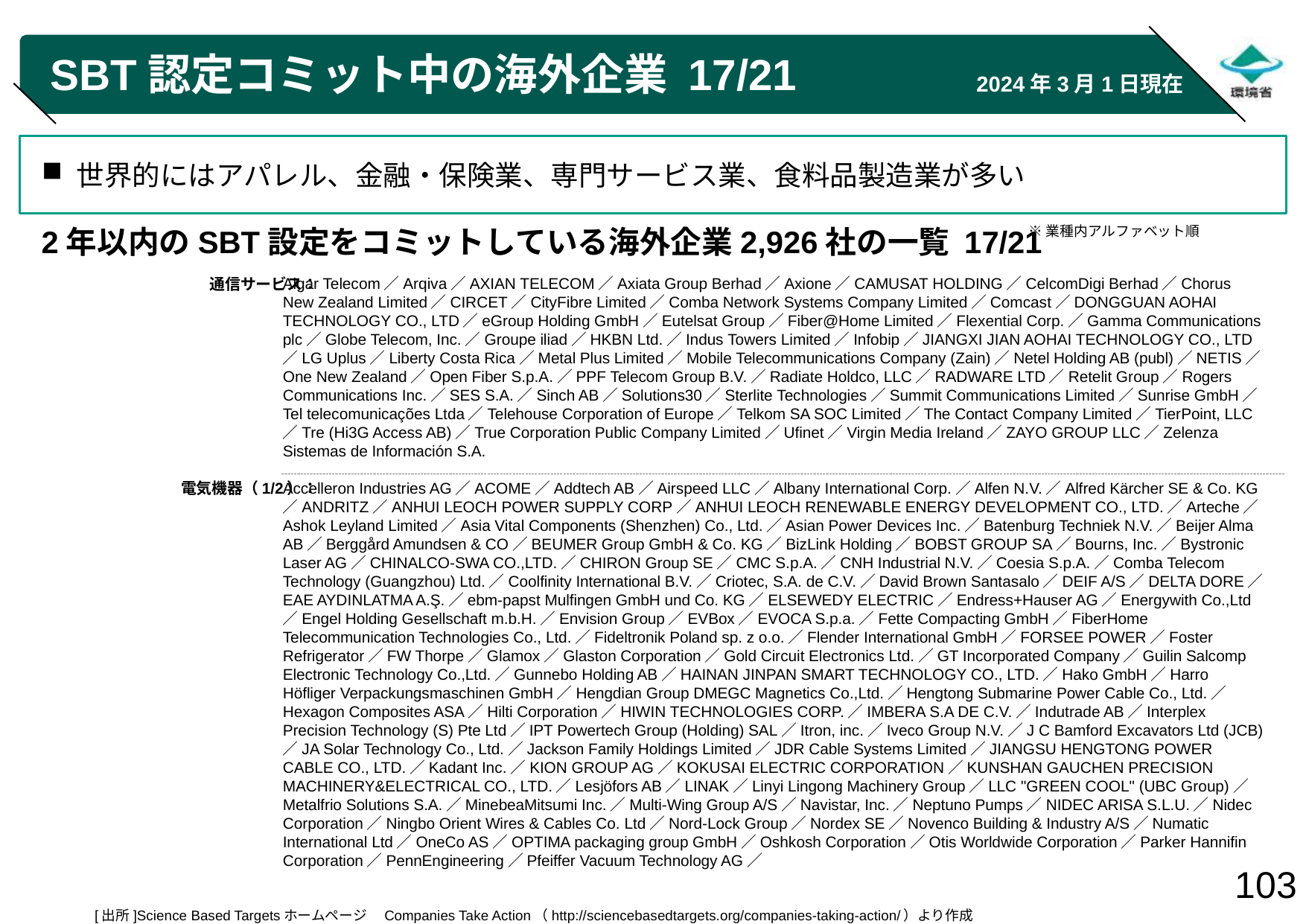

# SBT認定コミット中の海外企業 17/21
2024年3月1日現在
世界的にはアパレル、金融・保険業、専門サービス業、食料品製造業が多い
※業種内アルファベット順
2年以内のSBT設定をコミットしている海外企業2,926社の一覧 17/21
通信サービス：

電気機器（1/2）：

Algar Telecom／Arqiva／AXIAN TELECOM／Axiata Group Berhad／Axione／CAMUSAT HOLDING／CelcomDigi Berhad／Chorus New Zealand Limited／CIRCET／CityFibre Limited／Comba Network Systems Company Limited／Comcast／DONGGUAN AOHAI TECHNOLOGY CO., LTD／eGroup Holding GmbH／Eutelsat Group／Fiber@Home Limited／Flexential Corp.／Gamma Communications plc／Globe Telecom, Inc.／Groupe iliad／HKBN Ltd.／Indus Towers Limited／Infobip／JIANGXI JIAN AOHAI TECHNOLOGY CO., LTD／LG Uplus／Liberty Costa Rica／Metal Plus Limited／Mobile Telecommunications Company (Zain)／Netel Holding AB (publ)／NETIS／One New Zealand／Open Fiber S.p.A.／PPF Telecom Group B.V.／Radiate Holdco, LLC／RADWARE LTD／Retelit Group／Rogers Communications Inc.／SES S.A.／Sinch AB／Solutions30／Sterlite Technologies／Summit Communications Limited／Sunrise GmbH／Tel telecomunicações Ltda／Telehouse Corporation of Europe／Telkom SA SOC Limited／The Contact Company Limited／TierPoint, LLC／Tre (Hi3G Access AB)／True Corporation Public Company Limited／Ufinet／Virgin Media Ireland／ZAYO GROUP LLC／Zelenza Sistemas de Información S.A.

Accelleron Industries AG／ACOME／Addtech AB／Airspeed LLC／Albany International Corp.／Alfen N.V.／Alfred Kärcher SE & Co. KG／ANDRITZ／ANHUI LEOCH POWER SUPPLY CORP／ANHUI LEOCH RENEWABLE ENERGY DEVELOPMENT CO., LTD.／Arteche／Ashok Leyland Limited／Asia Vital Components (Shenzhen) Co., Ltd.／Asian Power Devices Inc.／Batenburg Techniek N.V.／Beijer Alma AB／Berggård Amundsen & CO／BEUMER Group GmbH & Co. KG／BizLink Holding／BOBST GROUP SA／Bourns, Inc.／Bystronic Laser AG／CHINALCO-SWA CO.,LTD.／CHIRON Group SE／CMC S.p.A.／CNH Industrial N.V.／Coesia S.p.A.／Comba Telecom Technology (Guangzhou) Ltd.／Coolfinity International B.V.／Criotec, S.A. de C.V.／David Brown Santasalo／DEIF A/S／DELTA DORE／EAE AYDINLATMA A.Ş.／ebm-papst Mulfingen GmbH und Co. KG／ELSEWEDY ELECTRIC／Endress+Hauser AG／Energywith Co.,Ltd／Engel Holding Gesellschaft m.b.H.／Envision Group／EVBox／EVOCA S.p.a.／Fette Compacting GmbH／FiberHome Telecommunication Technologies Co., Ltd.／Fideltronik Poland sp. z o.o.／Flender International GmbH／FORSEE POWER／Foster Refrigerator／FW Thorpe／Glamox／Glaston Corporation／Gold Circuit Electronics Ltd.／GT Incorporated Company／Guilin Salcomp Electronic Technology Co.,Ltd.／Gunnebo Holding AB／HAINAN JINPAN SMART TECHNOLOGY CO., LTD.／Hako GmbH／Harro Höfliger Verpackungsmaschinen GmbH／Hengdian Group DMEGC Magnetics Co.,Ltd.／Hengtong Submarine Power Cable Co., Ltd.／Hexagon Composites ASA／Hilti Corporation／HIWIN TECHNOLOGIES CORP.／IMBERA S.A DE C.V.／Indutrade AB／Interplex Precision Technology (S) Pte Ltd／IPT Powertech Group (Holding) SAL／Itron, inc.／Iveco Group N.V.／J C Bamford Excavators Ltd (JCB)／JA Solar Technology Co., Ltd.／Jackson Family Holdings Limited／JDR Cable Systems Limited／JIANGSU HENGTONG POWER CABLE CO., LTD.／Kadant Inc.／KION GROUP AG／KOKUSAI ELECTRIC CORPORATION／KUNSHAN GAUCHEN PRECISION MACHINERY&ELECTRICAL CO., LTD.／Lesjöfors AB／LINAK／Linyi Lingong Machinery Group／LLC "GREEN COOL" (UBC Group)／Metalfrio Solutions S.A.／MinebeaMitsumi Inc.／Multi-Wing Group A/S／Navistar, Inc.／Neptuno Pumps／NIDEC ARISA S.L.U.／Nidec Corporation／Ningbo Orient Wires & Cables Co. Ltd／Nord-Lock Group／Nordex SE／Novenco Building & Industry A/S／Numatic International Ltd／OneCo AS／OPTIMA packaging group GmbH／Oshkosh Corporation／Otis Worldwide Corporation／Parker Hannifin Corporation／PennEngineering／Pfeiffer Vacuum Technology AG／
[出所]Science Based Targetsホームページ　Companies Take Action（http://sciencebasedtargets.org/companies-taking-action/）より作成